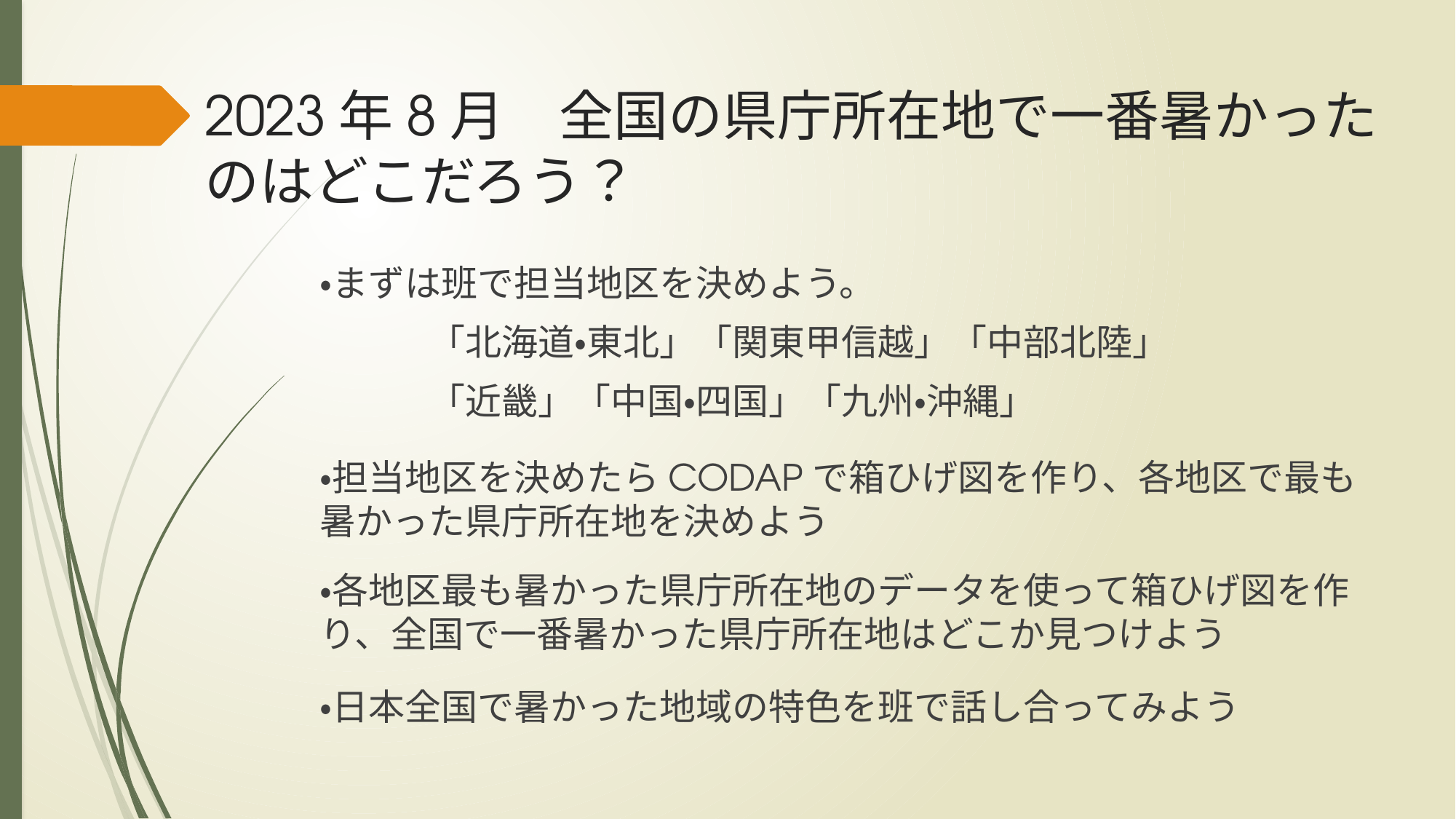

# 2023年8月　全国の県庁所在地で一番暑かったのはどこだろう？
・まずは班で担当地区を決めよう。
	「北海道・東北」「関東甲信越」「中部北陸」
	「近畿」「中国・四国」「九州・沖縄」
・担当地区を決めたらCODAPで箱ひげ図を作り、各地区で最も暑かった県庁所在地を決めよう

・各地区最も暑かった県庁所在地のデータを使って箱ひげ図を作り、全国で一番暑かった県庁所在地はどこか見つけよう
・日本全国で暑かった地域の特色を班で話し合ってみよう